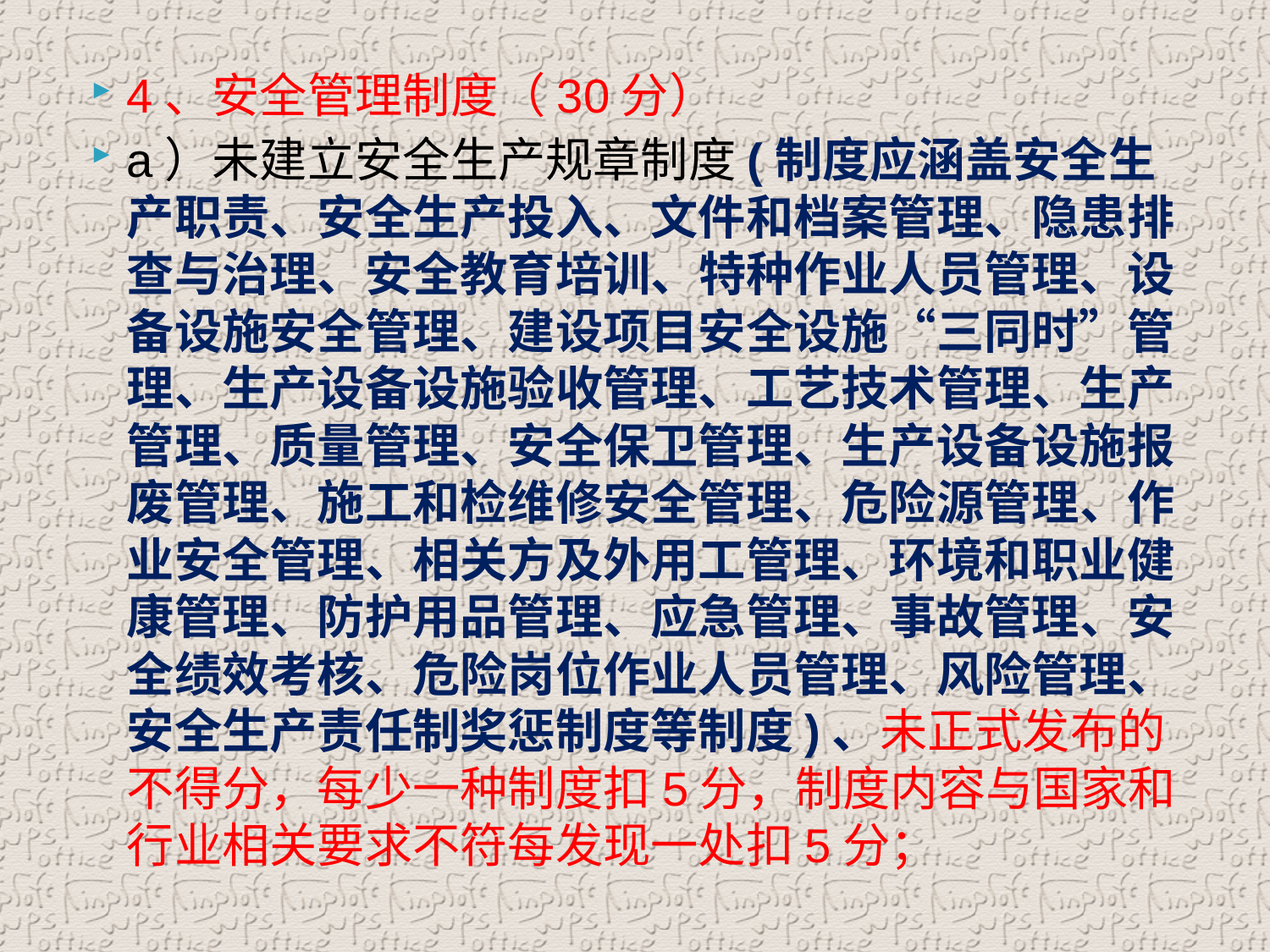

4、安全管理制度（30分）
a）未建立安全生产规章制度(制度应涵盖安全生产职责、安全生产投入、文件和档案管理、隐患排查与治理、安全教育培训、特种作业人员管理、设备设施安全管理、建设项目安全设施“三同时”管理、生产设备设施验收管理、工艺技术管理、生产管理、质量管理、安全保卫管理、生产设备设施报废管理、施工和检维修安全管理、危险源管理、作业安全管理、相关方及外用工管理、环境和职业健康管理、防护用品管理、应急管理、事故管理、安全绩效考核、危险岗位作业人员管理、风险管理、安全生产责任制奖惩制度等制度)、未正式发布的不得分，每少一种制度扣5分，制度内容与国家和行业相关要求不符每发现一处扣5分；